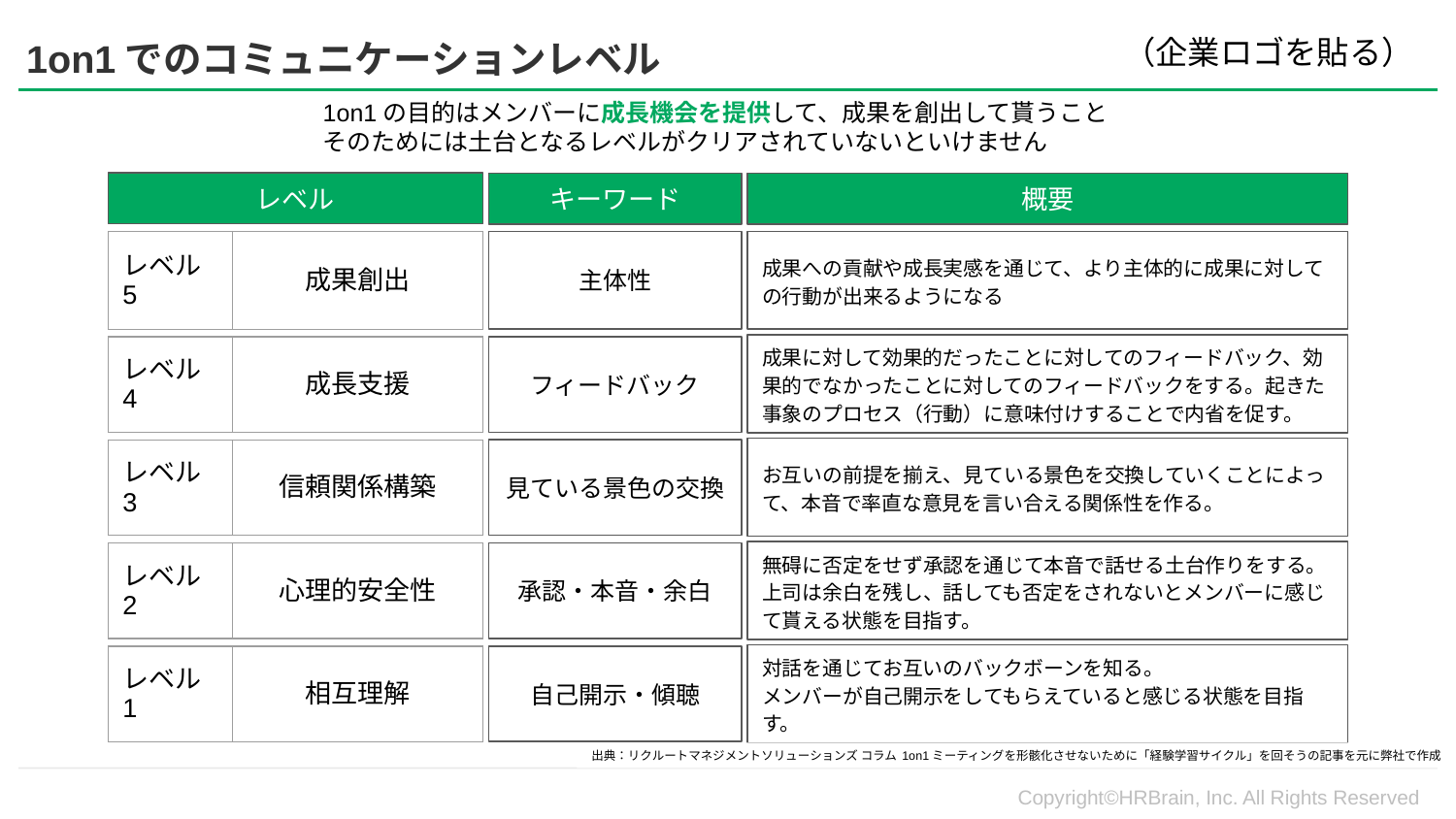

（企業ロゴを貼る）
1on1でのコミュニケーションレベル

1on1の目的はメンバーに成長機会を提供して、成果を創出して貰うこと
そのためには土台となるレベルがクリアされていないといけません
レベル
キーワード
概要
| レベル5 | 成果創出 |
| --- | --- |
主体性
成果への貢献や成長実感を通じて、より主体的に成果に対しての行動が出来るようになる
成果に対して効果的だったことに対してのフィードバック、効果的でなかったことに対してのフィードバックをする。起きた事象のプロセス（行動）に意味付けすることで内省を促す。
フィードバック
| レベル4 | 成長支援 |
| --- | --- |
お互いの前提を揃え、見ている景色を交換していくことによって、本音で率直な意見を言い合える関係性を作る。
見ている景色の交換
| レベル3 | 信頼関係構築 |
| --- | --- |
無碍に否定をせず承認を通じて本音で話せる土台作りをする。
上司は余白を残し、話しても否定をされないとメンバーに感じて貰える状態を目指す。
| レベル2 | 心理的安全性 |
| --- | --- |
承認・本音・余白
対話を通じてお互いのバックボーンを知る。
メンバーが自己開示をしてもらえていると感じる状態を目指す。
自己開示・傾聴
| レベル1 | 相互理解 |
| --- | --- |
出典：リクルートマネジメントソリューションズ コラム 1on1ミーティングを形骸化させないために「経験学習サイクル」を回そうの記事を元に弊社で作成

Copyright©HRBrain, Inc. All Rights Reserved